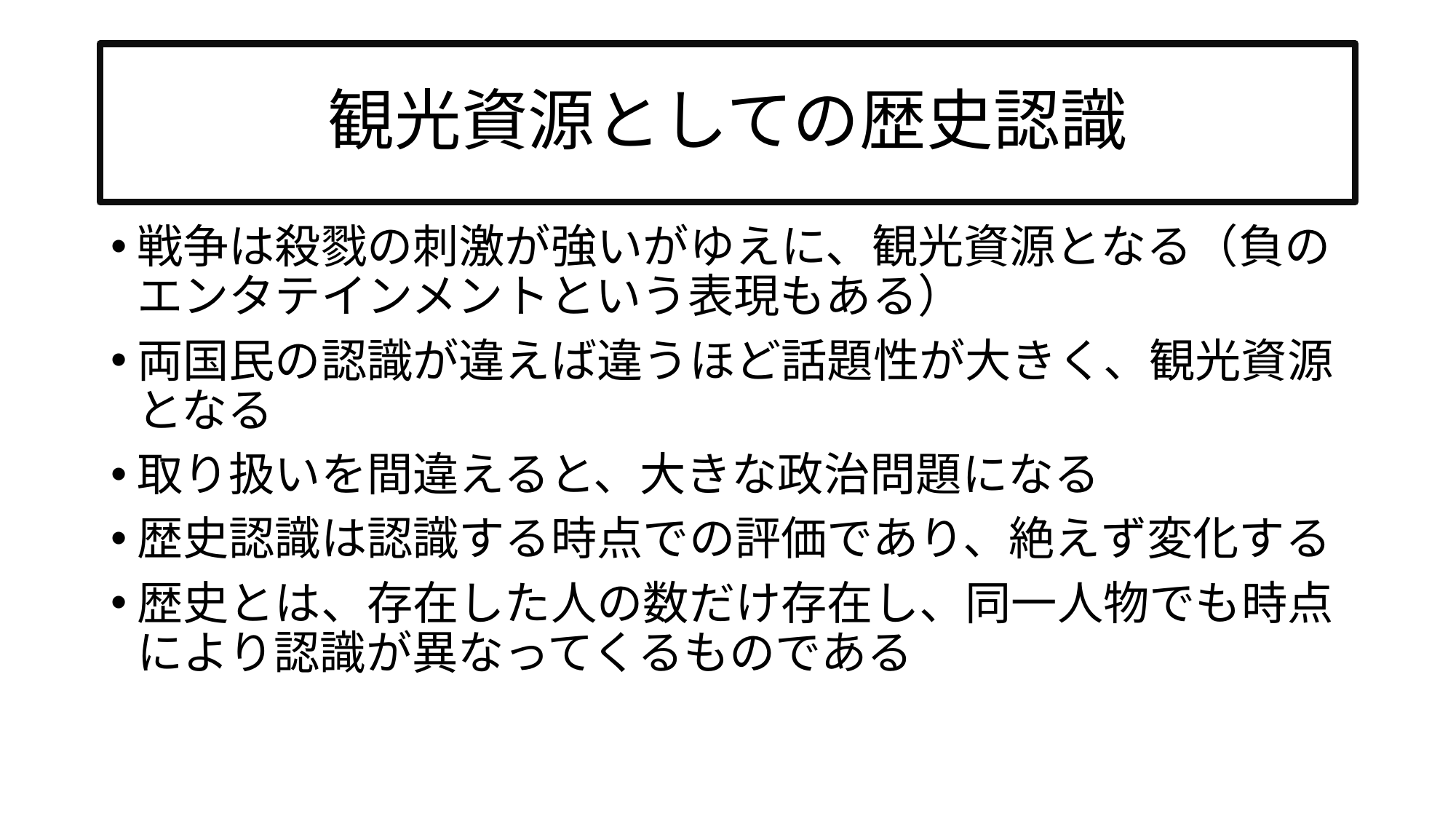

# 観光資源としての歴史認識
戦争は殺戮の刺激が強いがゆえに、観光資源となる（負のエンタテインメントという表現もある）
両国民の認識が違えば違うほど話題性が大きく、観光資源となる
取り扱いを間違えると、大きな政治問題になる
歴史認識は認識する時点での評価であり、絶えず変化する
歴史とは、存在した人の数だけ存在し、同一人物でも時点により認識が異なってくるものである